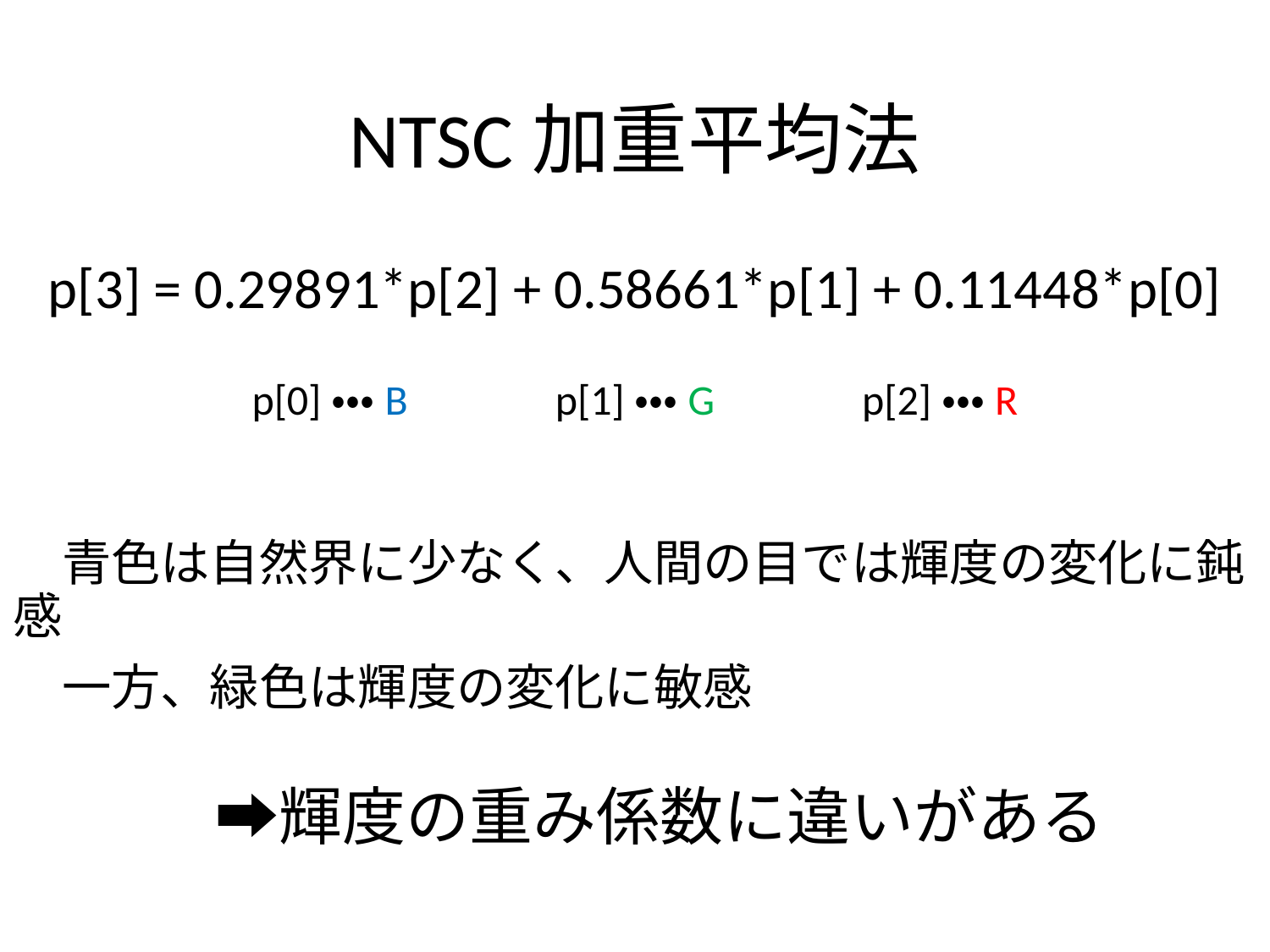

# NTSC加重平均法
p[3] = 0.29891*p[2] + 0.58661*p[1] + 0.11448*p[0]

p[0]・・・B　　　p[1]・・・G　　　p[2]・・・R

　青色は自然界に少なく、人間の目では輝度の変化に鈍感
　一方、緑色は輝度の変化に敏感

　➡輝度の重み係数に違いがある